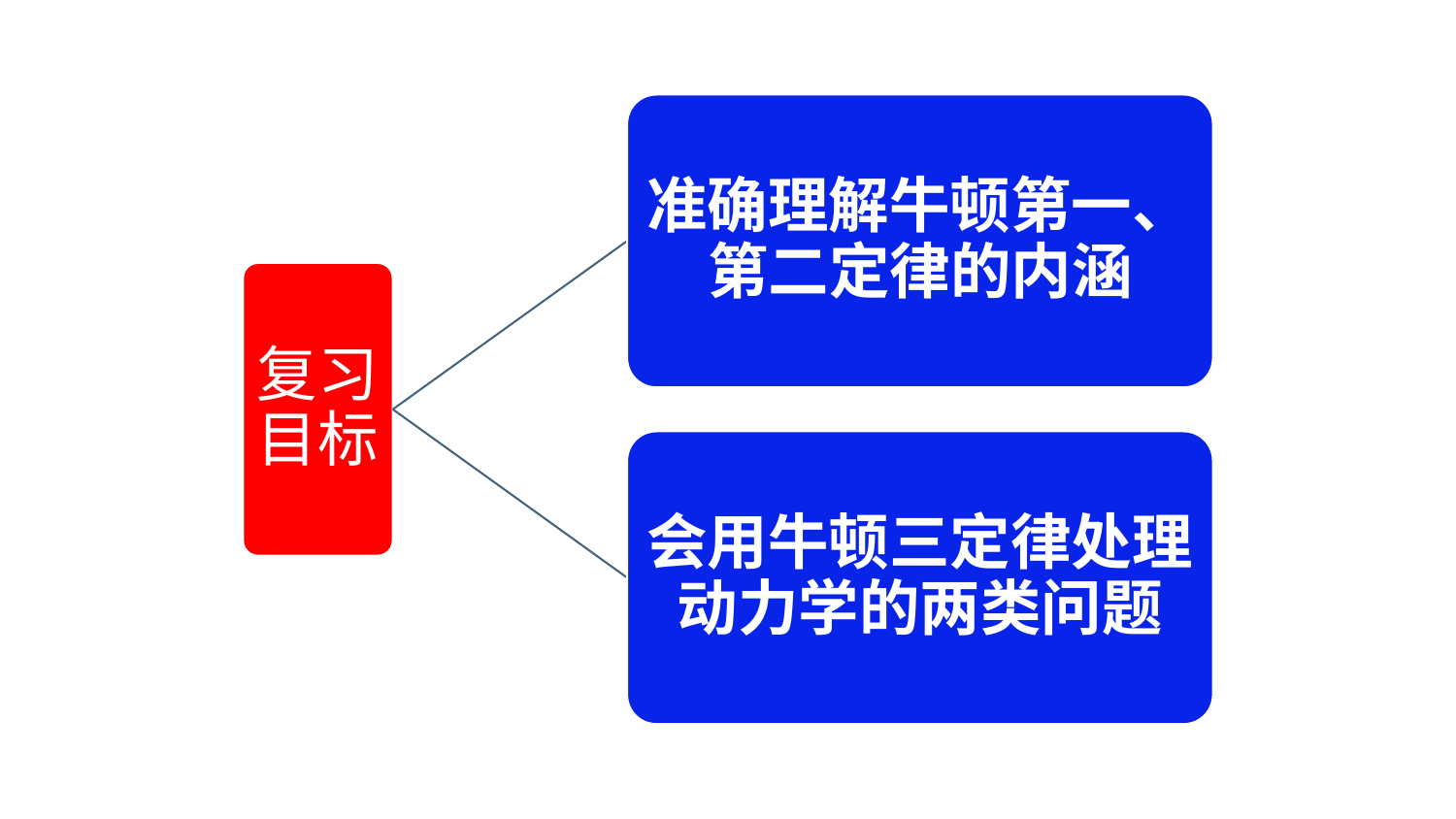

复习目标

准确理解牛顿第一、第二定律的内涵

会用牛顿三定律处理动力学的两类问题